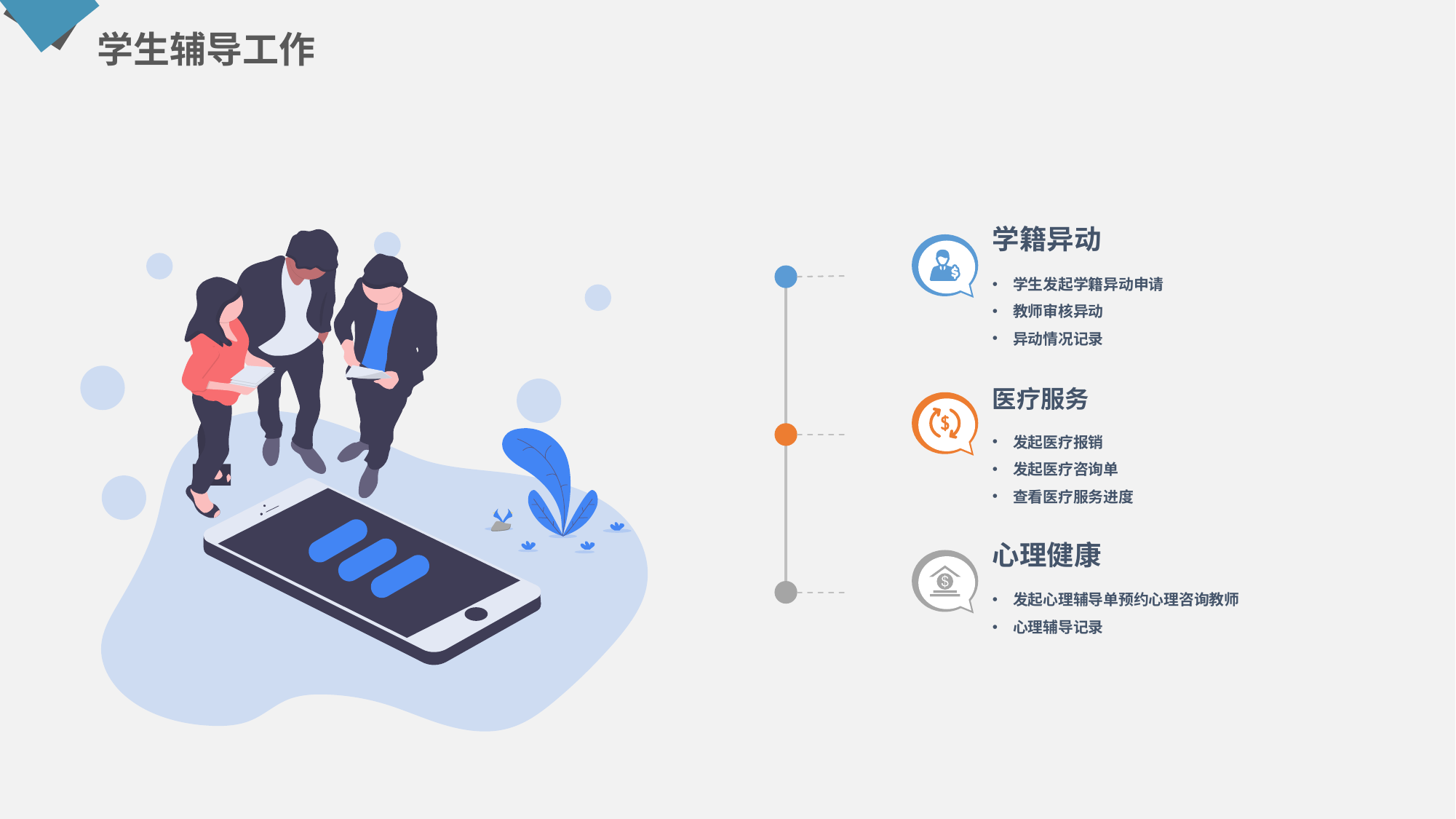

学生辅导工作
学籍异动
学生发起学籍异动申请
教师审核异动
异动情况记录

医疗服务
发起医疗报销
发起医疗咨询单
查看医疗服务进度

心理健康
发起心理辅导单预约心理咨询教师
心理辅导记录